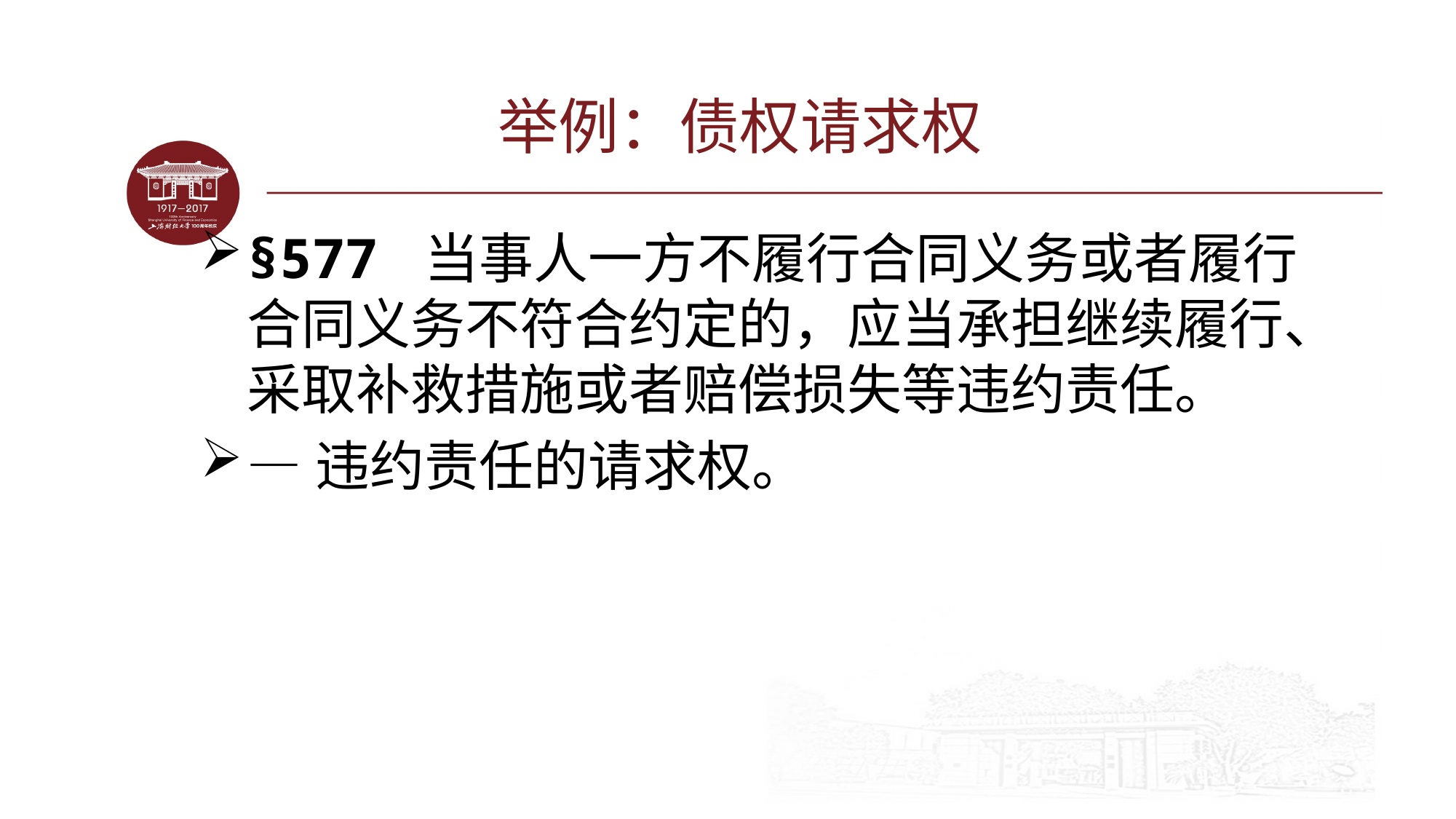

# 举例：债权请求权
§577 当事人一方不履行合同义务或者履行合同义务不符合约定的，应当承担继续履行、采取补救措施或者赔偿损失等违约责任。
—违约责任的请求权。